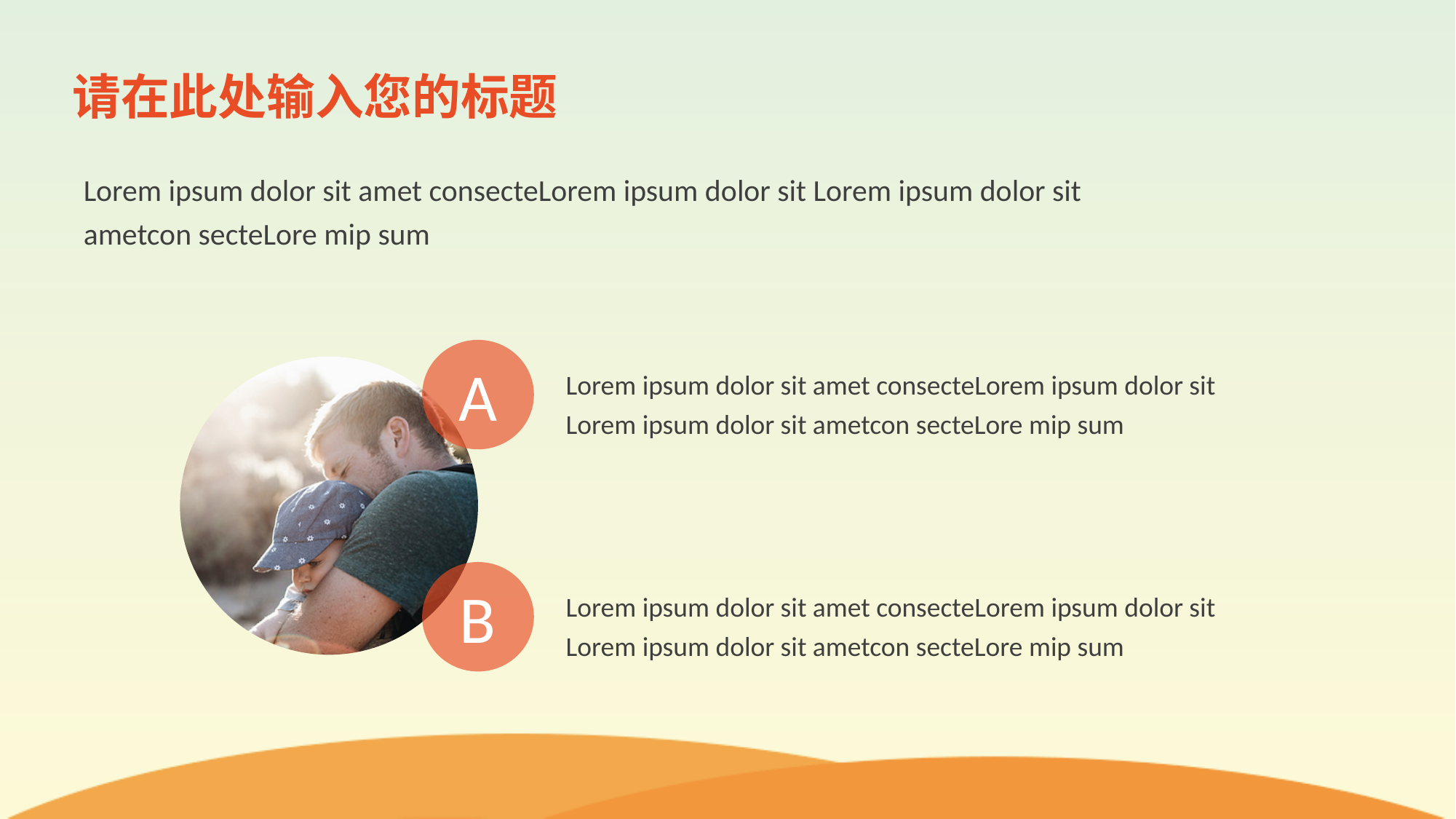

# 请在此处输入您的标题
Lorem ipsum dolor sit amet consecteLorem ipsum dolor sit Lorem ipsum dolor sit ametcon secteLore mip sum
A
Lorem ipsum dolor sit amet consecteLorem ipsum dolor sit Lorem ipsum dolor sit ametcon secteLore mip sum

B
Lorem ipsum dolor sit amet consecteLorem ipsum dolor sit Lorem ipsum dolor sit ametcon secteLore mip sum